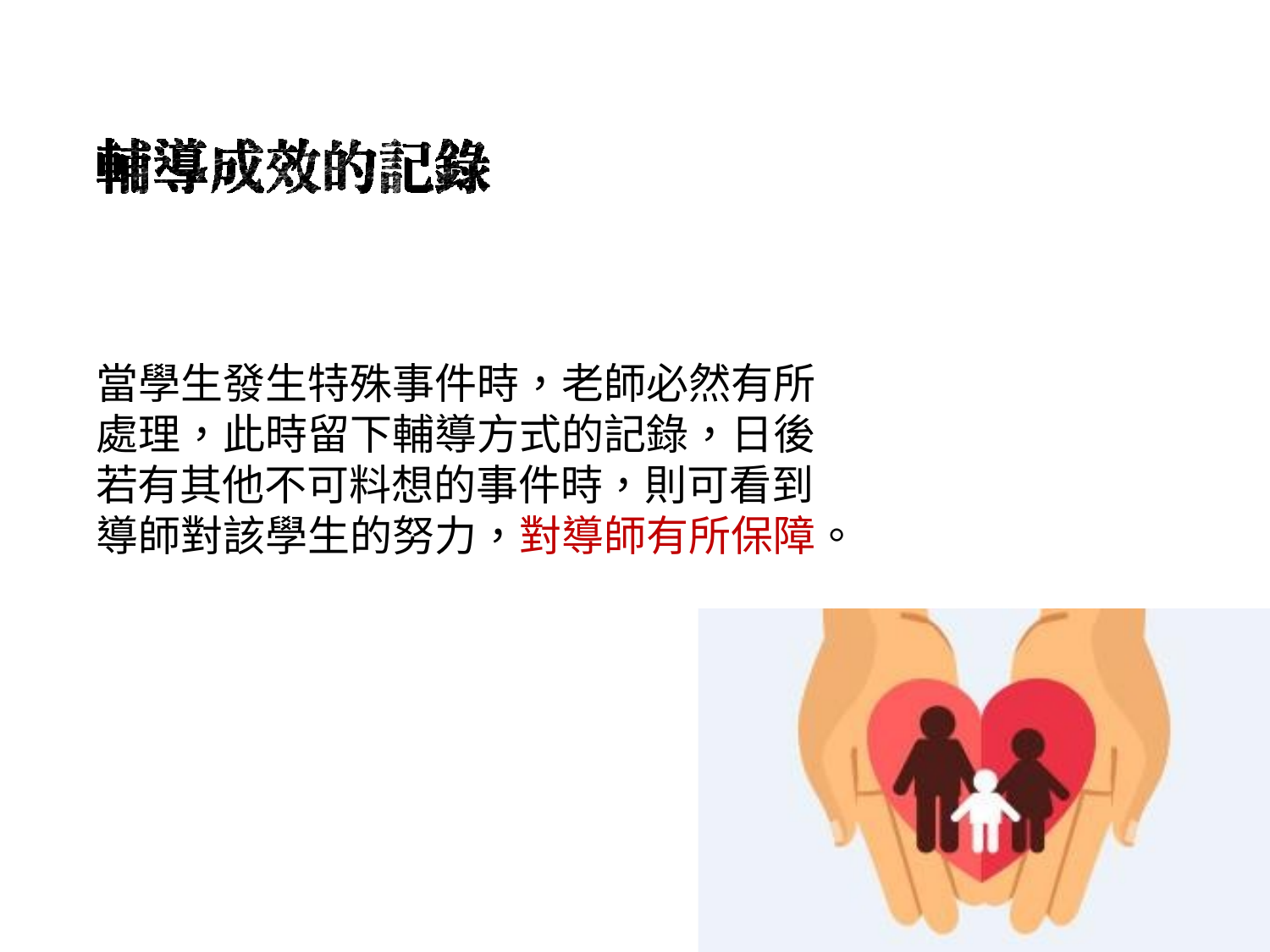

# 當學生發生特殊事件時，老師必然有所 處理，此時留下輔導方式的記錄，日後 若有其他不可料想的事件時，則可看到 導師對該學生的努力，對導師有所保障。